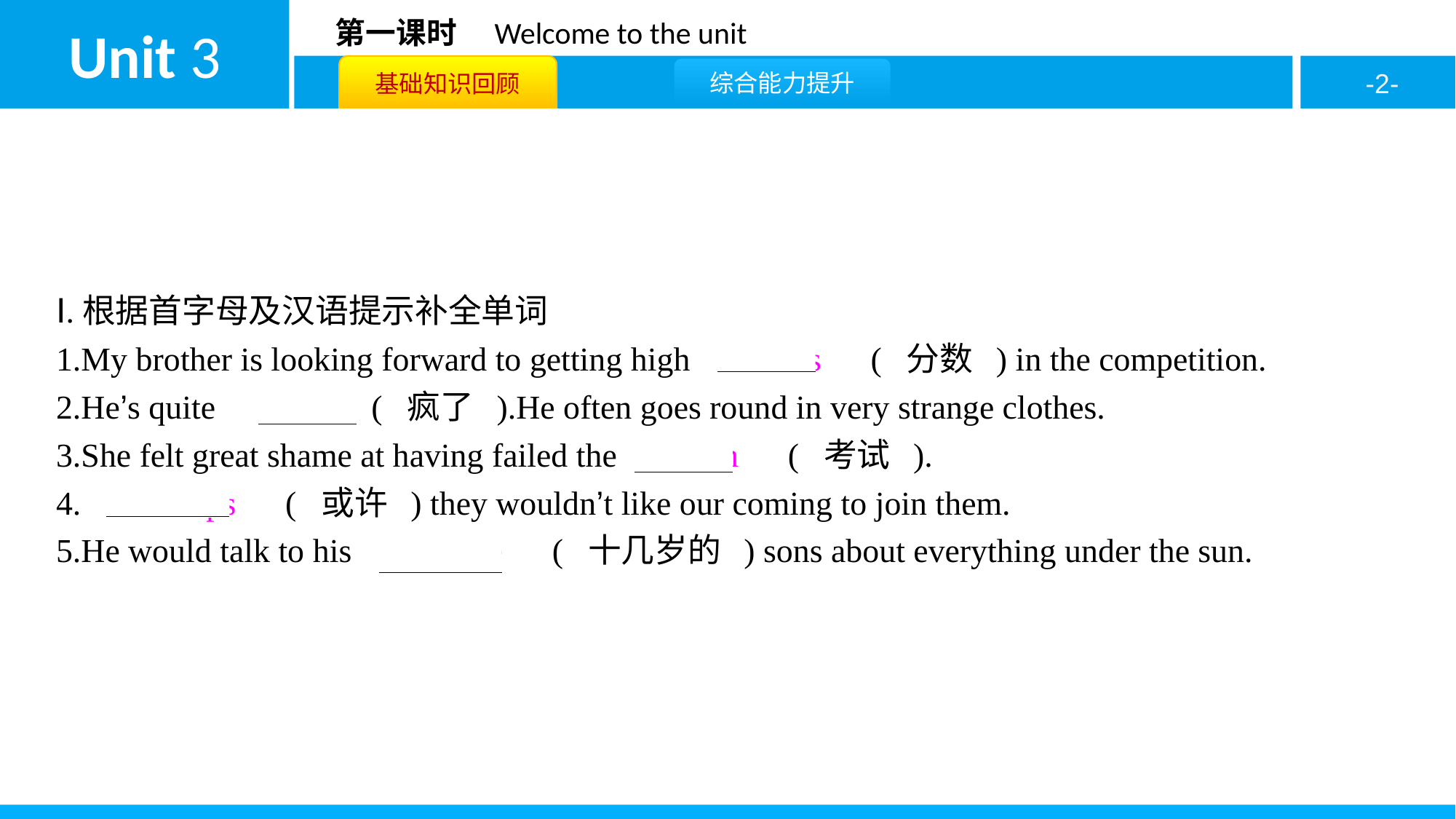

Ⅰ.根据首字母及汉语提示补全单词
1.My brother is looking forward to getting high　marks　(  分数  ) in the competition.
2.He’s quite　mad　(  疯了  ).He often goes round in very strange clothes.
3.She felt great shame at having failed the　exam　(  考试  ).
4.　Perhaps　(  或许  ) they wouldn’t like our coming to join them.
5.He would talk to his　teenage　(  十几岁的  ) sons about everything under the sun.